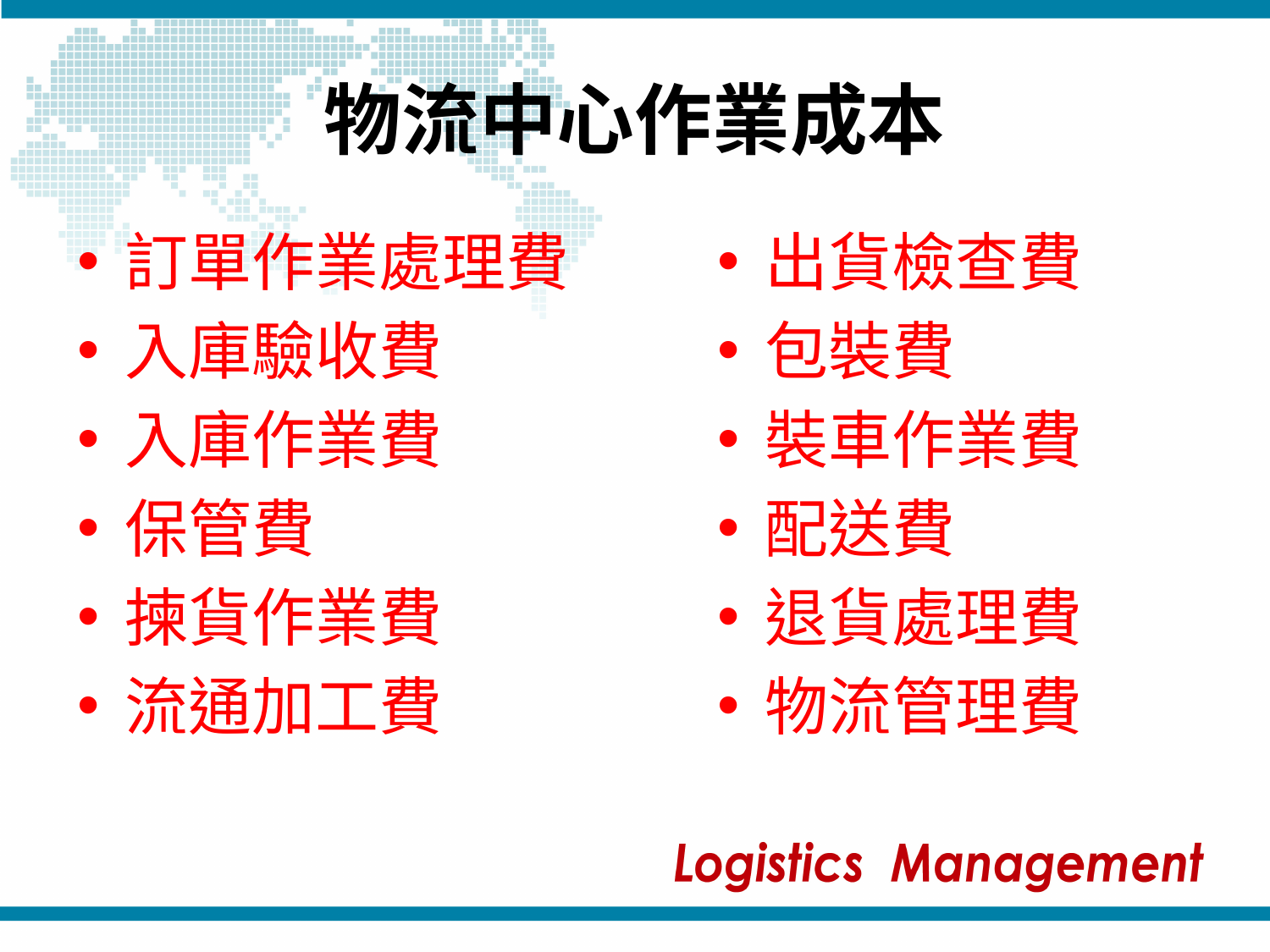

# 物流中心作業成本
訂單作業處理費
入庫驗收費
入庫作業費
保管費
揀貨作業費
流通加工費
出貨檢查費
包裝費
裝車作業費
配送費
退貨處理費
物流管理費